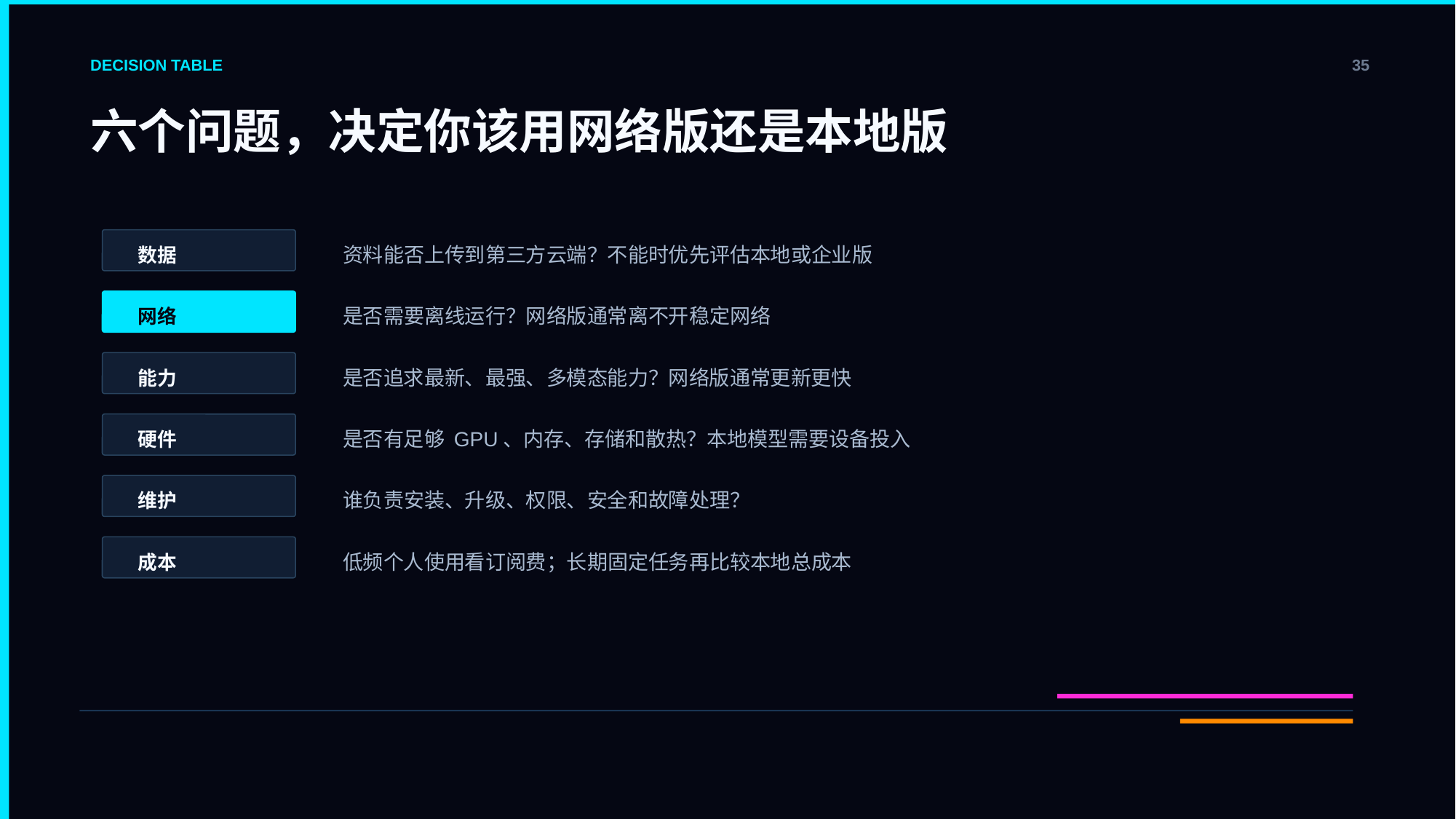

DECISION TABLE
35
六个问题，决定你该用网络版还是本地版

资料能否上传到第三方云端？不能时优先评估本地或企业版
数据

是否需要离线运行？网络版通常离不开稳定网络
网络

是否追求最新、最强、多模态能力？网络版通常更新更快
能力

是否有足够 GPU、内存、存储和散热？本地模型需要设备投入
硬件

谁负责安装、升级、权限、安全和故障处理？
维护

低频个人使用看订阅费；长期固定任务再比较本地总成本
成本